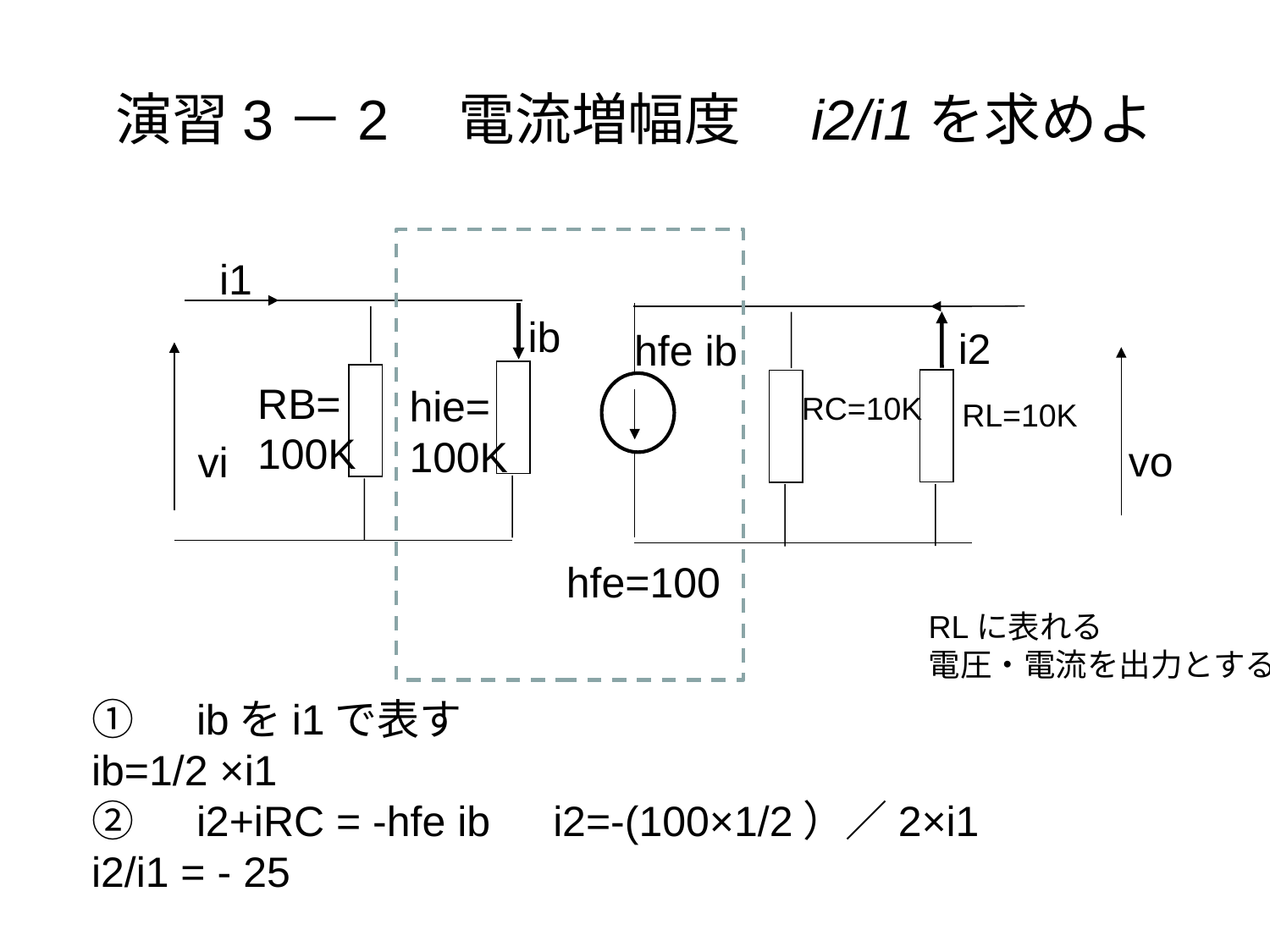

# 演習3－2　電流増幅度　i2/i1を求めよ

i1

ib

i2
hfe ib

RB=
100K

hie=
100K
RC=10K

RL=10K

vo
vi

hfe=100
RLに表れる
電圧・電流を出力とする
①　ibをi1で表す
ib=1/2 ×i1
②　i2+iRC = -hfe ib　i2=-(100×1/2）／2×i1
i2/i1 = - 25